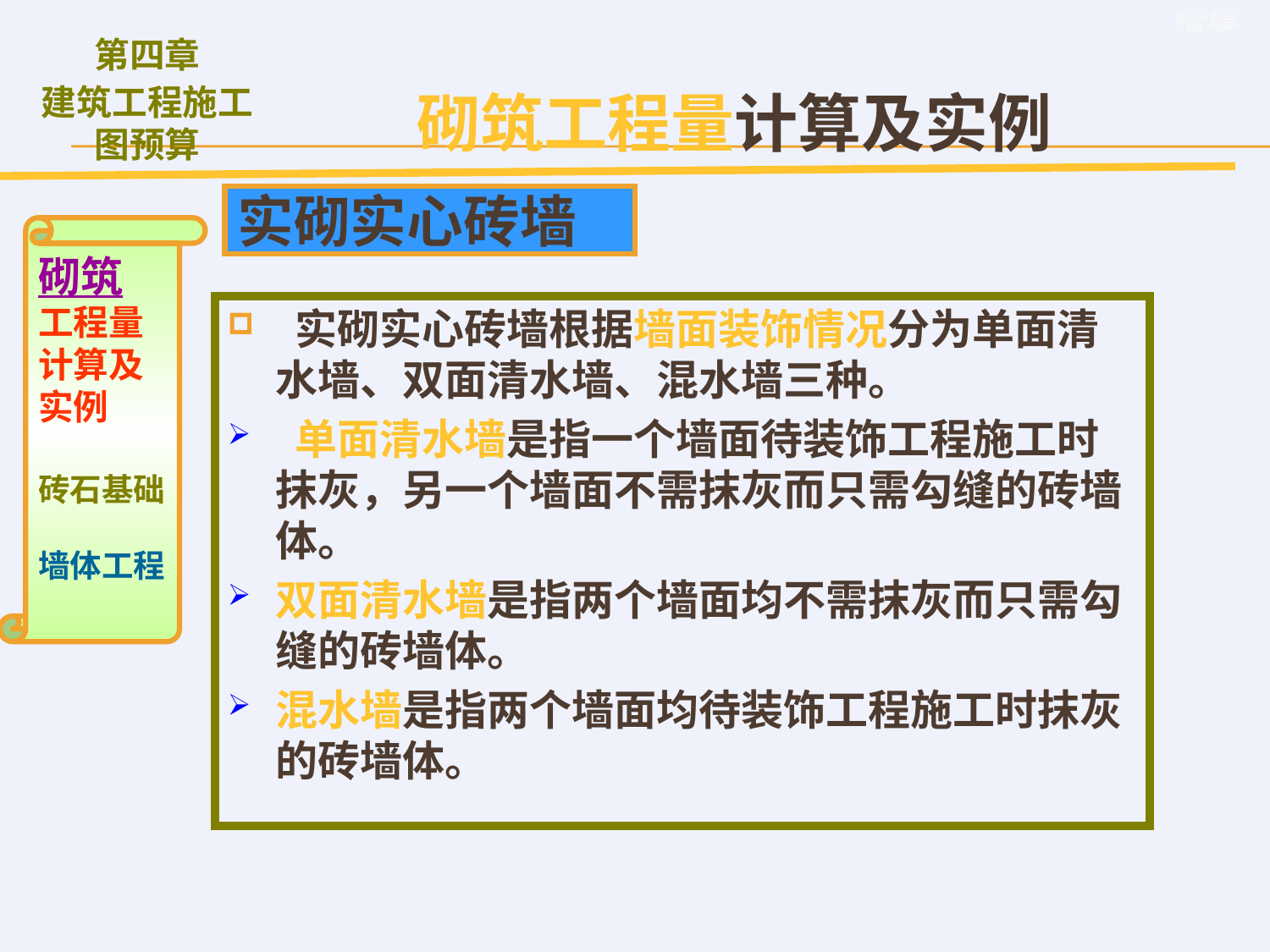

砌筑工程量计算及实例
实砌实心砖墙
砌筑
工程量计算及实例

砖石基础

墙体工程

 实砌实心砖墙根据墙面装饰情况分为单面清水墙、双面清水墙、混水墙三种。
 单面清水墙是指一个墙面待装饰工程施工时抹灰，另一个墙面不需抹灰而只需勾缝的砖墙体。
双面清水墙是指两个墙面均不需抹灰而只需勾缝的砖墙体。
混水墙是指两个墙面均待装饰工程施工时抹灰的砖墙体。
33